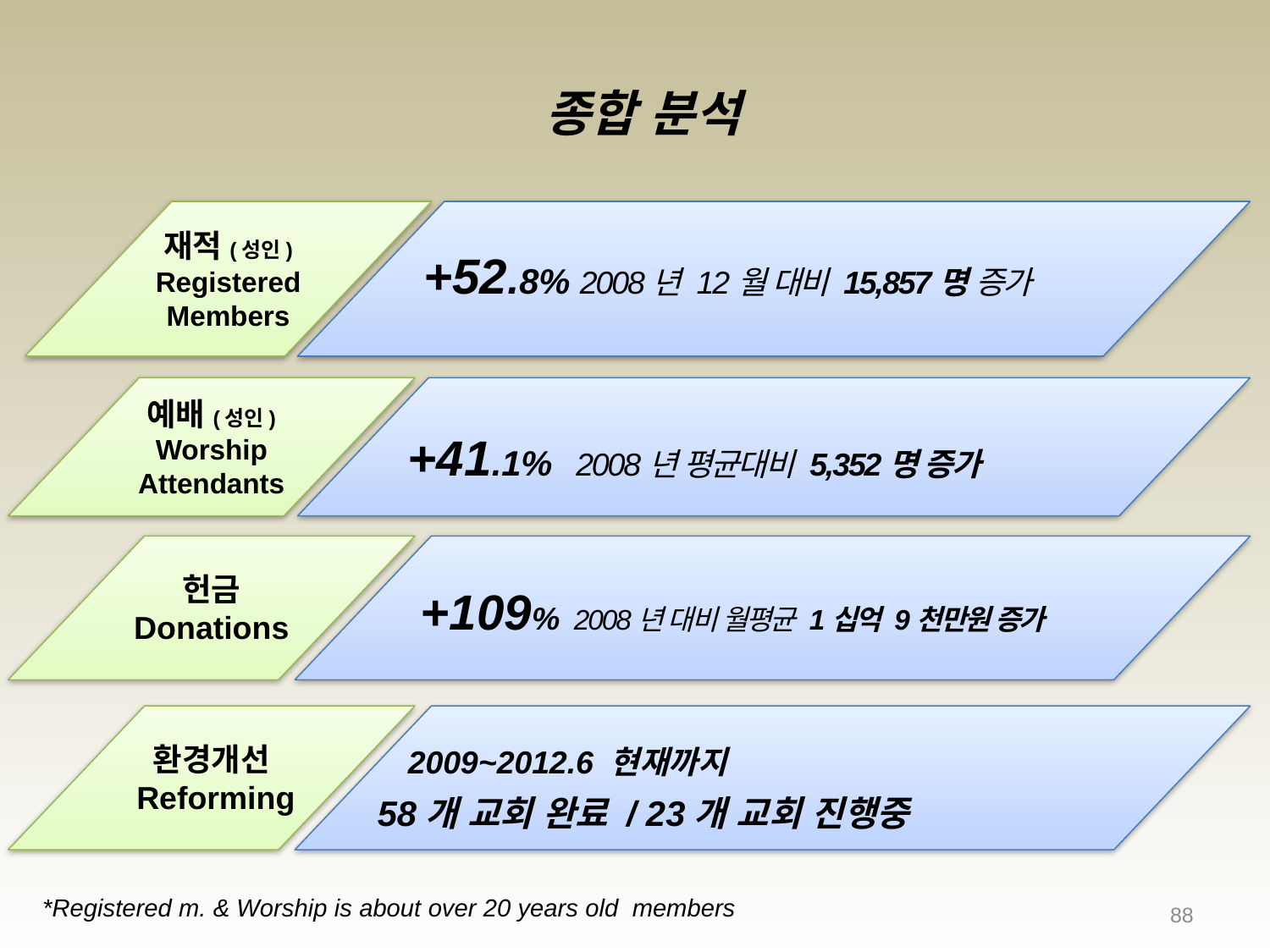

종합 분석
재적(성인)
Registered Members

+52.8% 2008년 12월 대비 15,857명 증가
예배(성인)
Worship Attendants

+41.1%   2008년 평균대비 5,352명 증가
헌금
Donations

+109%  2008년 대비 월평균 1십억 9천만원 증가
환경개선
 Reforming

   2009~2012.6 현재까지
58개 교회 완료 / 23개 교회 진행중
88
*Registered m. & Worship is about over 20 years old  members